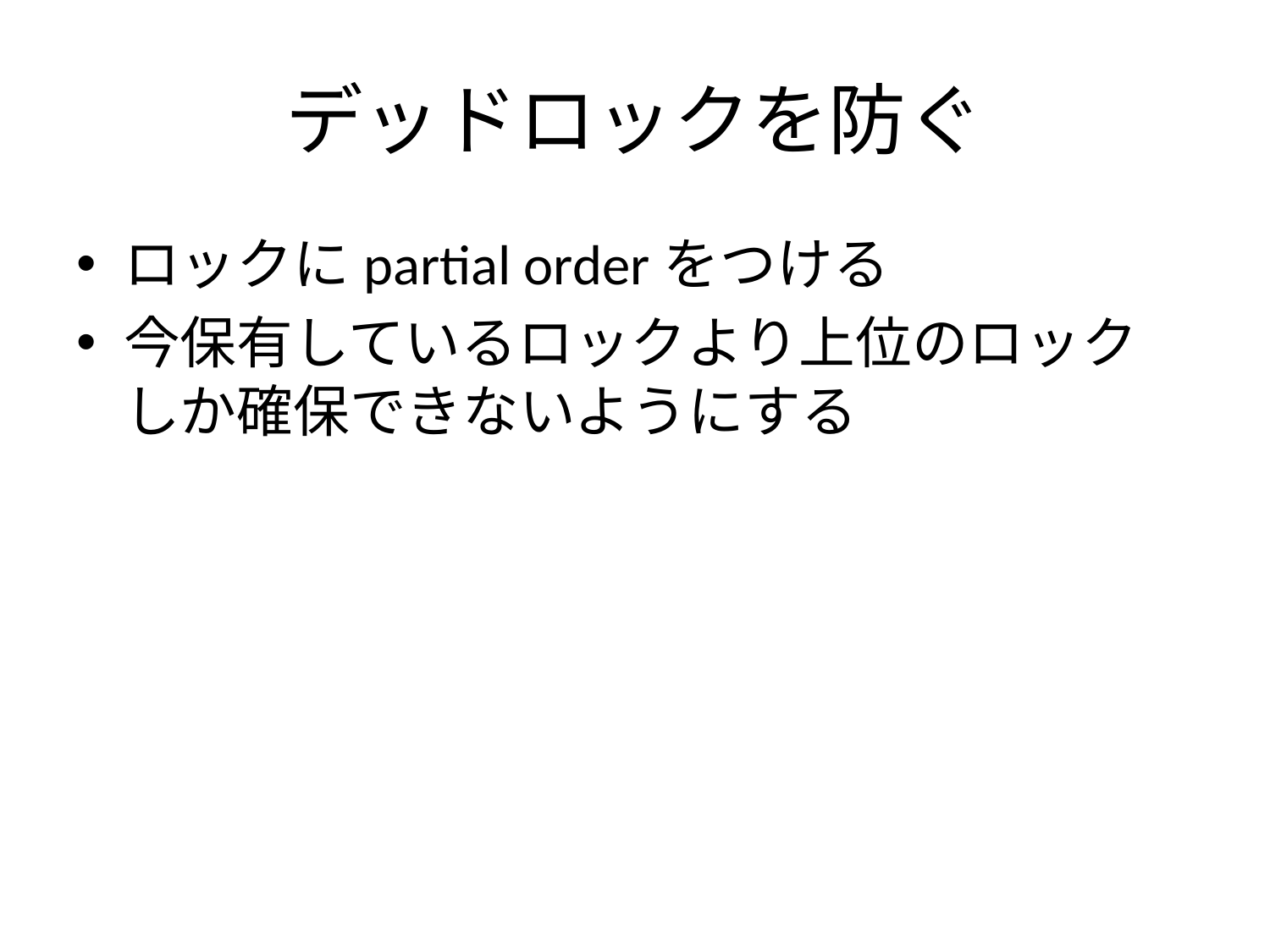

# デッドロックを防ぐ
ロックにpartial orderをつける
今保有しているロックより上位のロックしか確保できないようにする